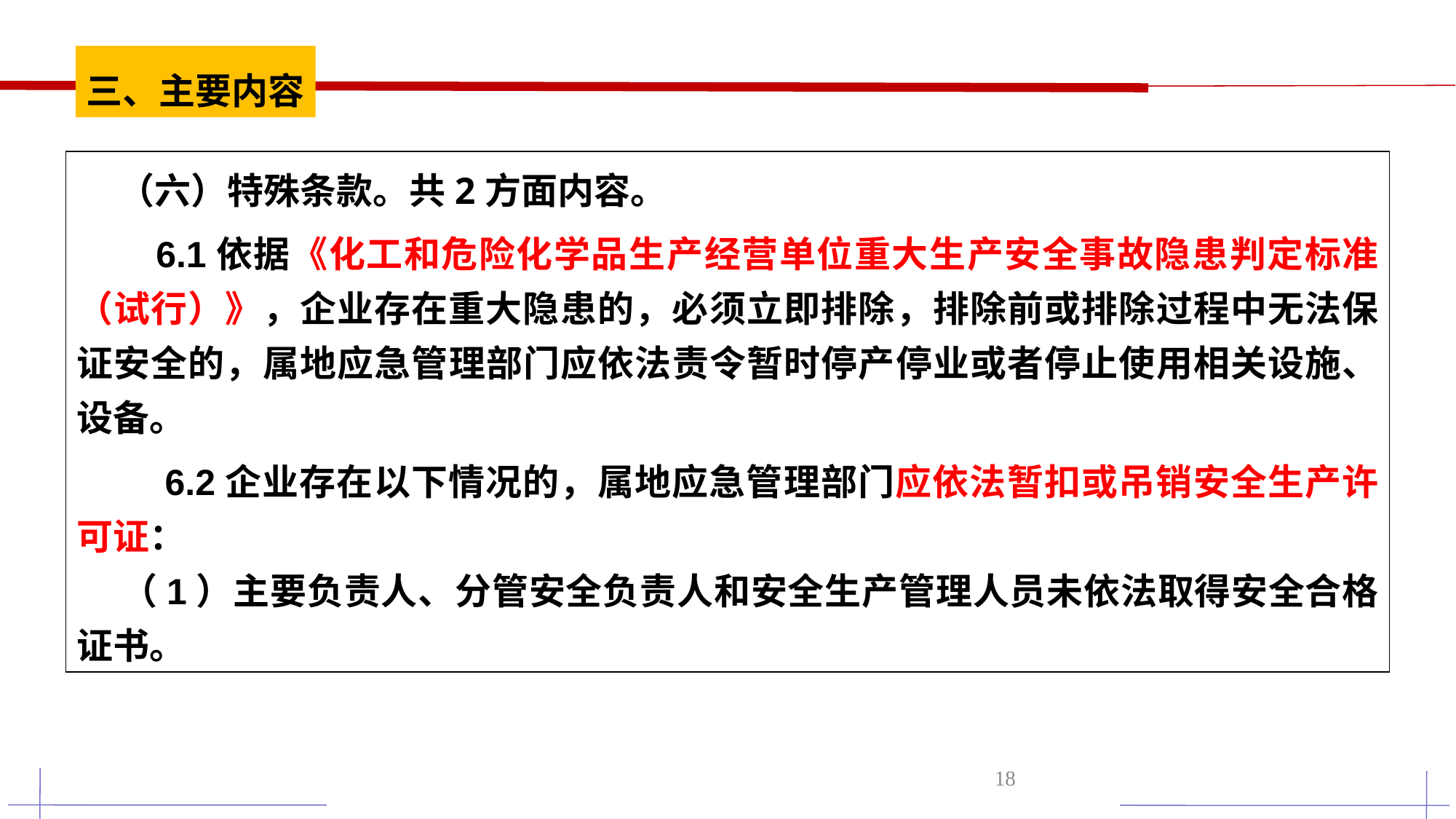

三、主要内容
    （六）特殊条款。共2方面内容。
       6.1依据《化工和危险化学品生产经营单位重大生产安全事故隐患判定标准（试行）》，企业存在重大隐患的，必须立即排除，排除前或排除过程中无法保证安全的，属地应急管理部门应依法责令暂时停产停业或者停止使用相关设施、设备。
        6.2企业存在以下情况的，属地应急管理部门应依法暂扣或吊销安全生产许可证：
    （1）主要负责人、分管安全负责人和安全生产管理人员未依法取得安全合格证书。
18